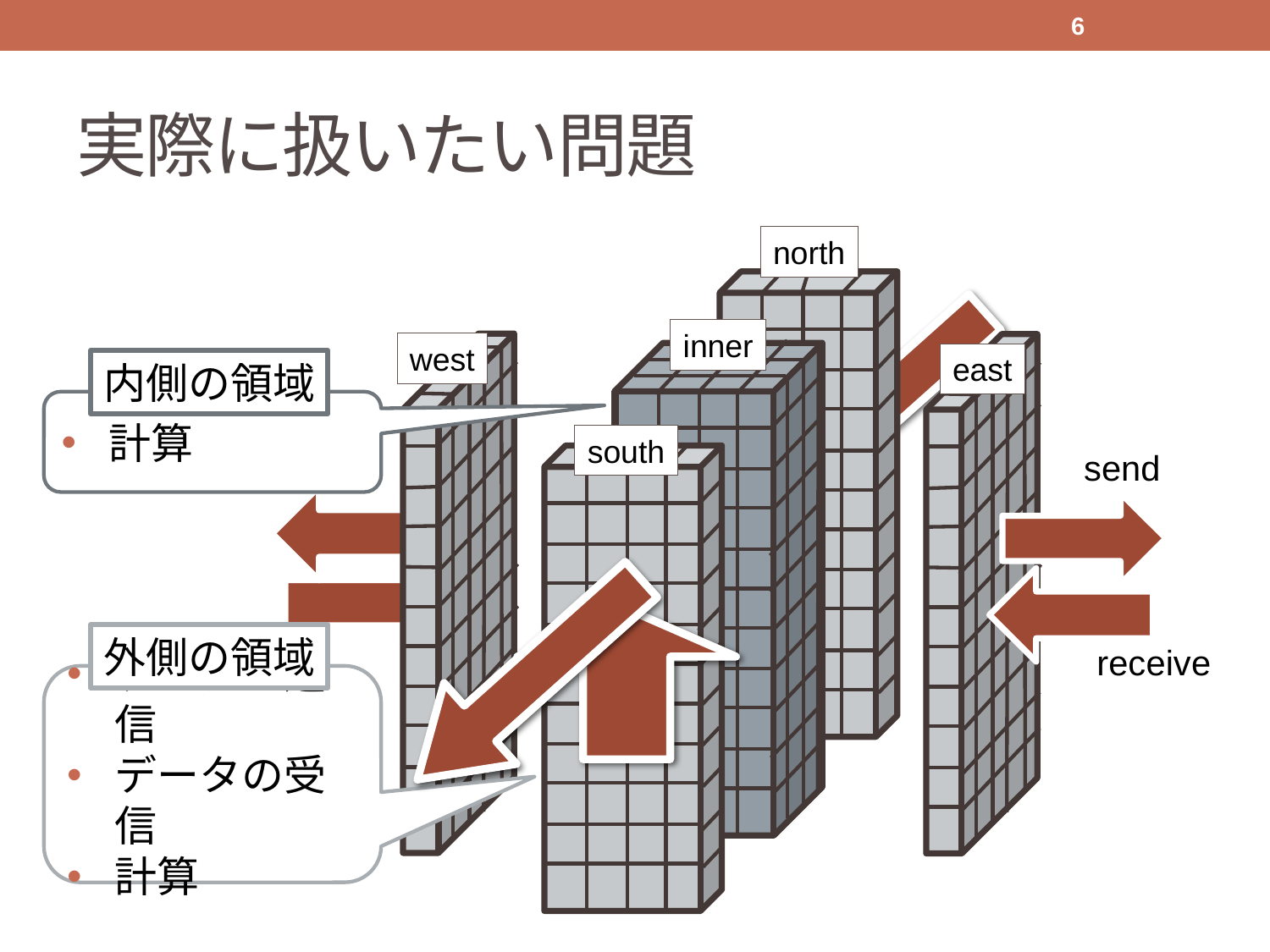

6
# 実際に扱いたい問題
north

inner
west

east
内側の領域
計算
south
send

外側の領域
データの送信
データの受信
計算
receive